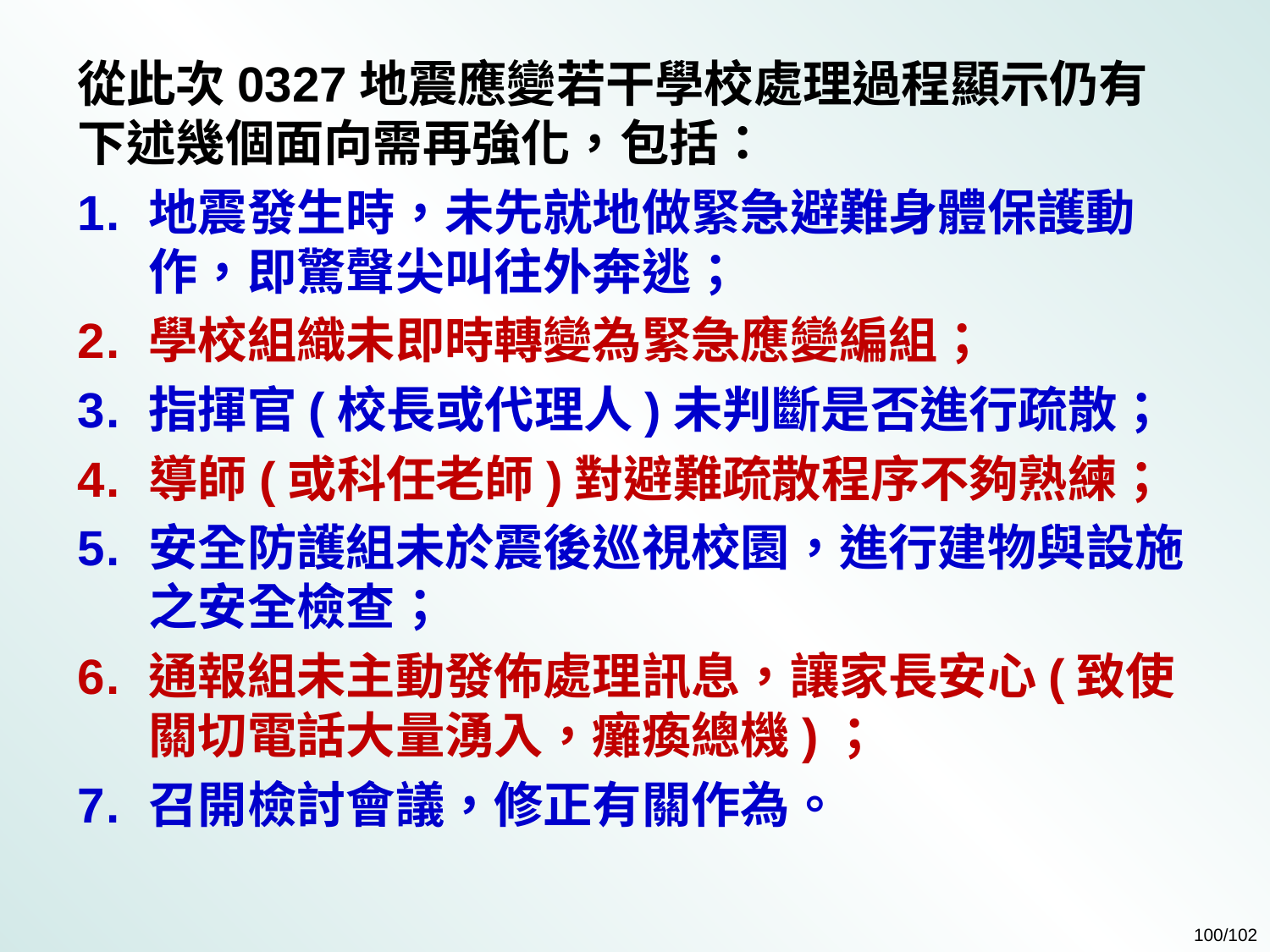

從此次0327地震應變若干學校處理過程顯示仍有下述幾個面向需再強化，包括：
地震發生時，未先就地做緊急避難身體保護動作，即驚聲尖叫往外奔逃；
學校組織未即時轉變為緊急應變編組；
指揮官(校長或代理人)未判斷是否進行疏散；
導師(或科任老師)對避難疏散程序不夠熟練；
安全防護組未於震後巡視校園，進行建物與設施之安全檢查；
通報組未主動發佈處理訊息，讓家長安心(致使關切電話大量湧入，癱瘓總機)；
召開檢討會議，修正有關作為。
100/102